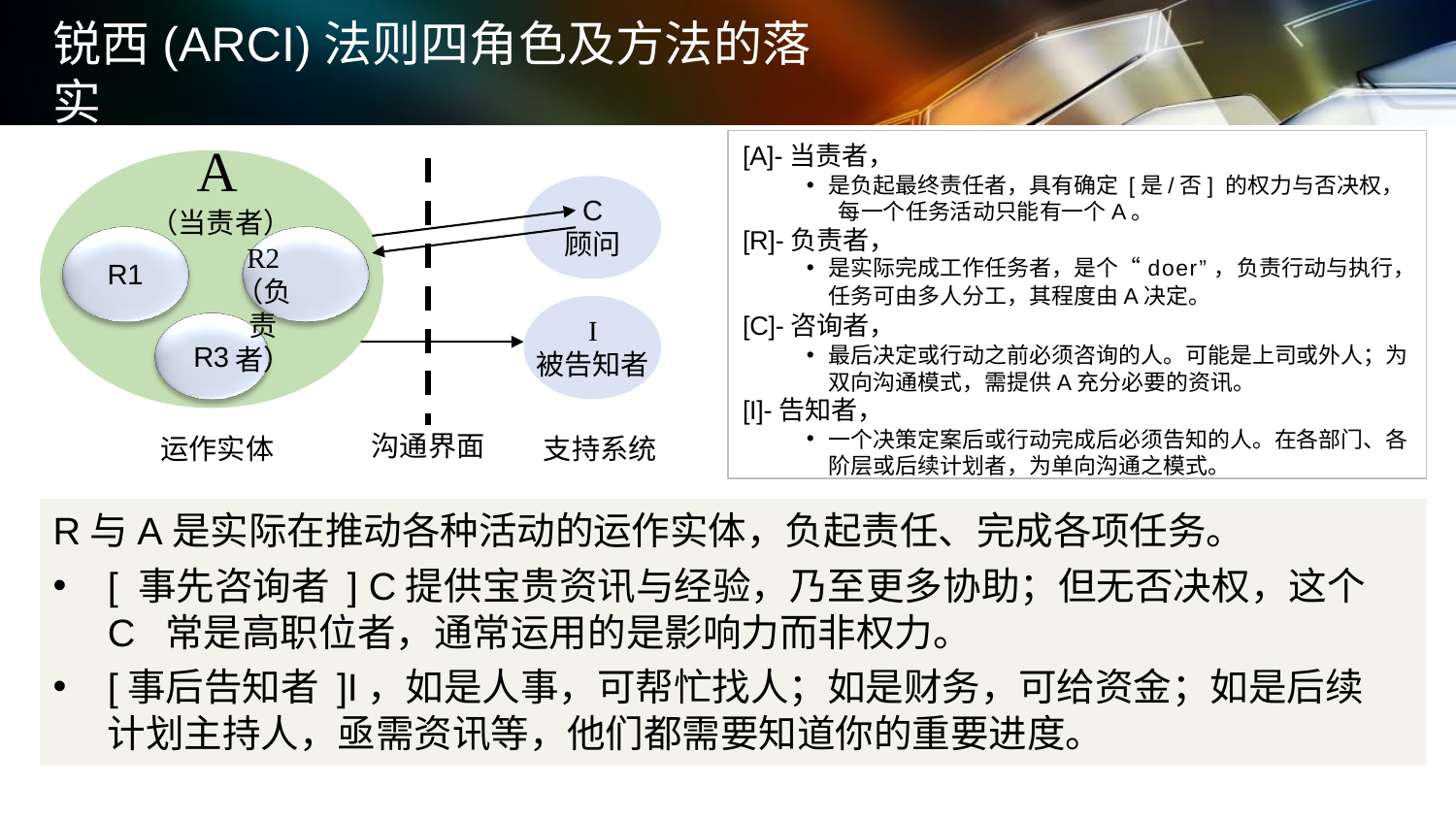

# 锐西(ARCI)法则四角色及方法的落实
[A]-当责者，
是负起最终责任者，具有确定 [是/否] 的权力与否决权，  每一个任务活动只能有一个A。
[R]-负责者，
是实际完成工作任务者，是个“doer”，负责行动与执行，
任务可由多人分工，其程度由A决定。
[C]-咨询者，
最后决定或行动之前必须咨询的人。可能是上司或外人；为 双向沟通模式，需提供A充分必要的资讯。
[I]-告知者，
一个决策定案后或行动完成后必须告知的人。在各部门、各 阶层或后续计划者，为单向沟通之模式。
A
（当责者）
R2
（负责者）

C
顾问

R1

I
被告知者

R3
沟通界面
运作实体	支持系统
R与A是实际在推动各种活动的运作实体，负起责任、完成各项任务。
[ 事先咨询者 ] C提供宝贵资讯与经验，乃至更多协助；但无否决权，这个C  常是高职位者，通常运用的是影响力而非权力。
[事后告知者 ]I，如是人事，可帮忙找人；如是财务，可给资金；如是后续
计划主持人，亟需资讯等，他们都需要知道你的重要进度。